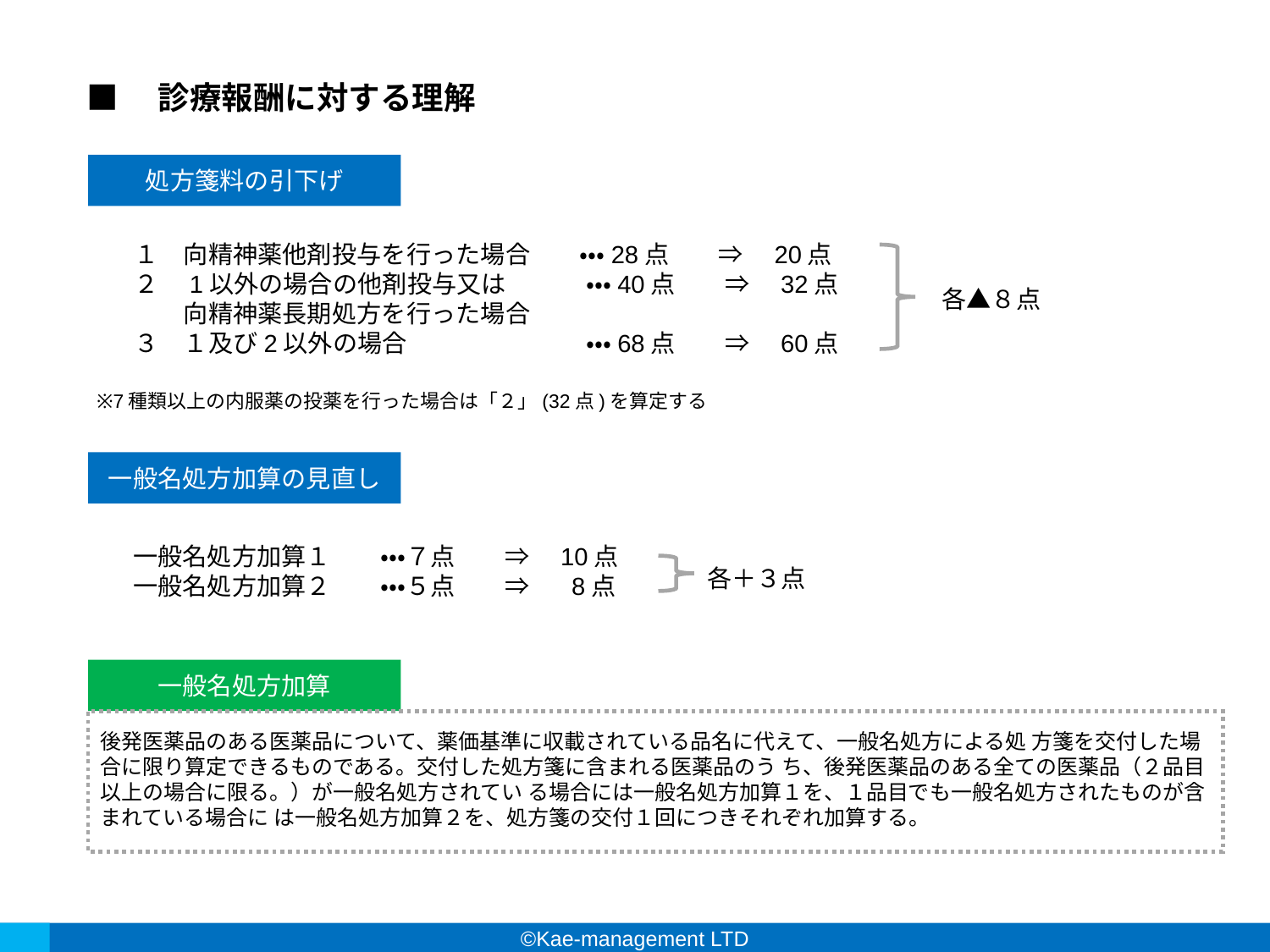

■　診療報酬に対する理解
処方箋料の引下げ
１　向精神薬他剤投与を行った場合　　・・・28点　　⇒　20点
２　1以外の場合の他剤投与又は　　　 ・・・40点　　⇒　32点
　　向精神薬長期処方を行った場合
３　１及び2以外の場合　　　　　　 　・・・68点　　⇒　60点

各▲８点
※7種類以上の内服薬の投薬を行った場合は「２」(32点)を算定する
一般名処方加算の見直し
一般名処方加算１　　・・・７点　　⇒　10点
一般名処方加算２　　・・・５点　　⇒　  8点

各＋３点
一般名処方加算

後発医薬品のある医薬品について、薬価基準に収載されている品名に代えて、一般名処方による処 方箋を交付した場合に限り算定できるものである。交付した処方箋に含まれる医薬品のう ち、後発医薬品のある全ての医薬品（２品目以上の場合に限る。）が一般名処方されてい る場合には一般名処方加算１を、１品目でも一般名処方されたものが含まれている場合に は一般名処方加算２を、処方箋の交付１回につきそれぞれ加算する。